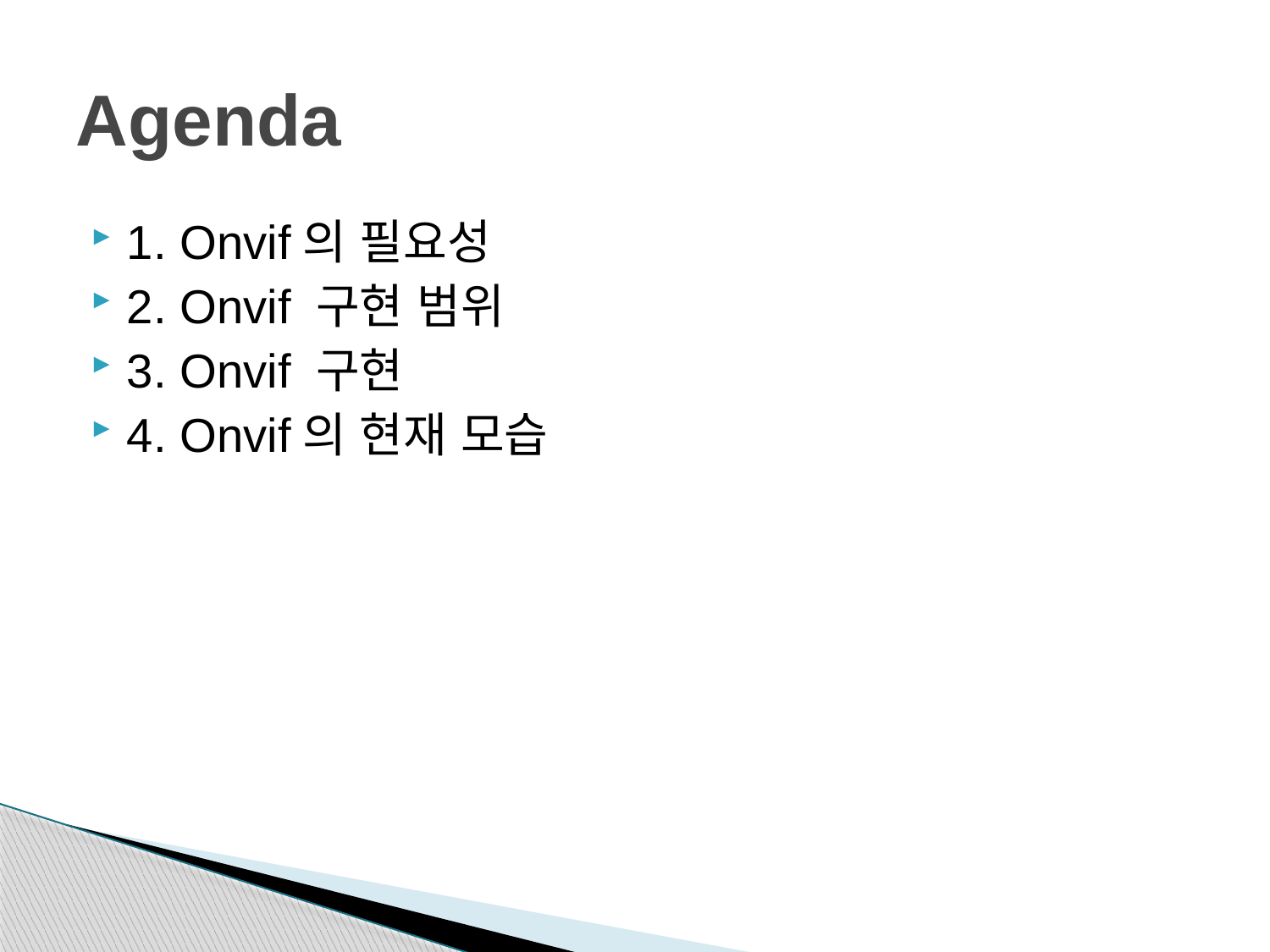

# Agenda
1. Onvif의 필요성
2. Onvif 구현 범위
3. Onvif 구현
4. Onvif의 현재 모습